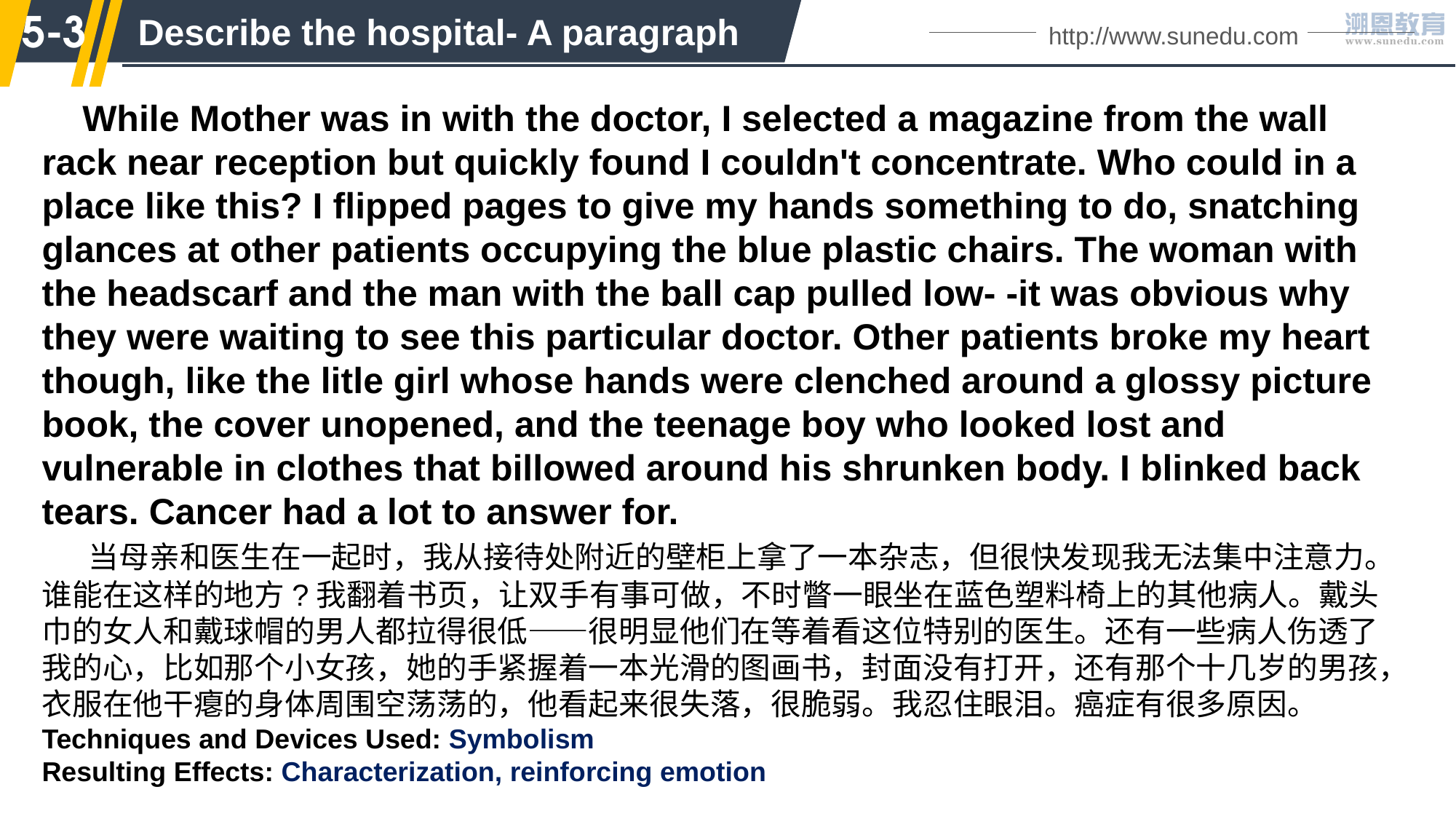

5-3

Describe the hospital- A paragraph
http://www.sunedu.com
     While Mother was in with the doctor, I selected a magazine from the wall rack near reception but quickly found I couldn't concentrate. Who could in a place like this? I flipped pages to give my hands something to do, snatching glances at other patients occupying the blue plastic chairs. The woman with the headscarf and the man with the ball cap pulled low- -it was obvious why they were waiting to see this particular doctor. Other patients broke my heart though, like the litle girl whose hands were clenched around a glossy picture book, the cover unopened, and the teenage boy who looked lost and vulnerable in clothes that billowed around his shrunken body. I blinked back tears. Cancer had a lot to answer for.
     当母亲和医生在一起时，我从接待处附近的壁柜上拿了一本杂志，但很快发现我无法集中注意力。谁能在这样的地方?我翻着书页，让双手有事可做，不时瞥一眼坐在蓝色塑料椅上的其他病人。戴头巾的女人和戴球帽的男人都拉得很低——很明显他们在等着看这位特别的医生。还有一些病人伤透了我的心，比如那个小女孩，她的手紧握着一本光滑的图画书，封面没有打开，还有那个十几岁的男孩，衣服在他干瘪的身体周围空荡荡的，他看起来很失落，很脆弱。我忍住眼泪。癌症有很多原因。
Techniques and Devices Used: Symbolism
Resulting Effects: Characterization, reinforcing emotion